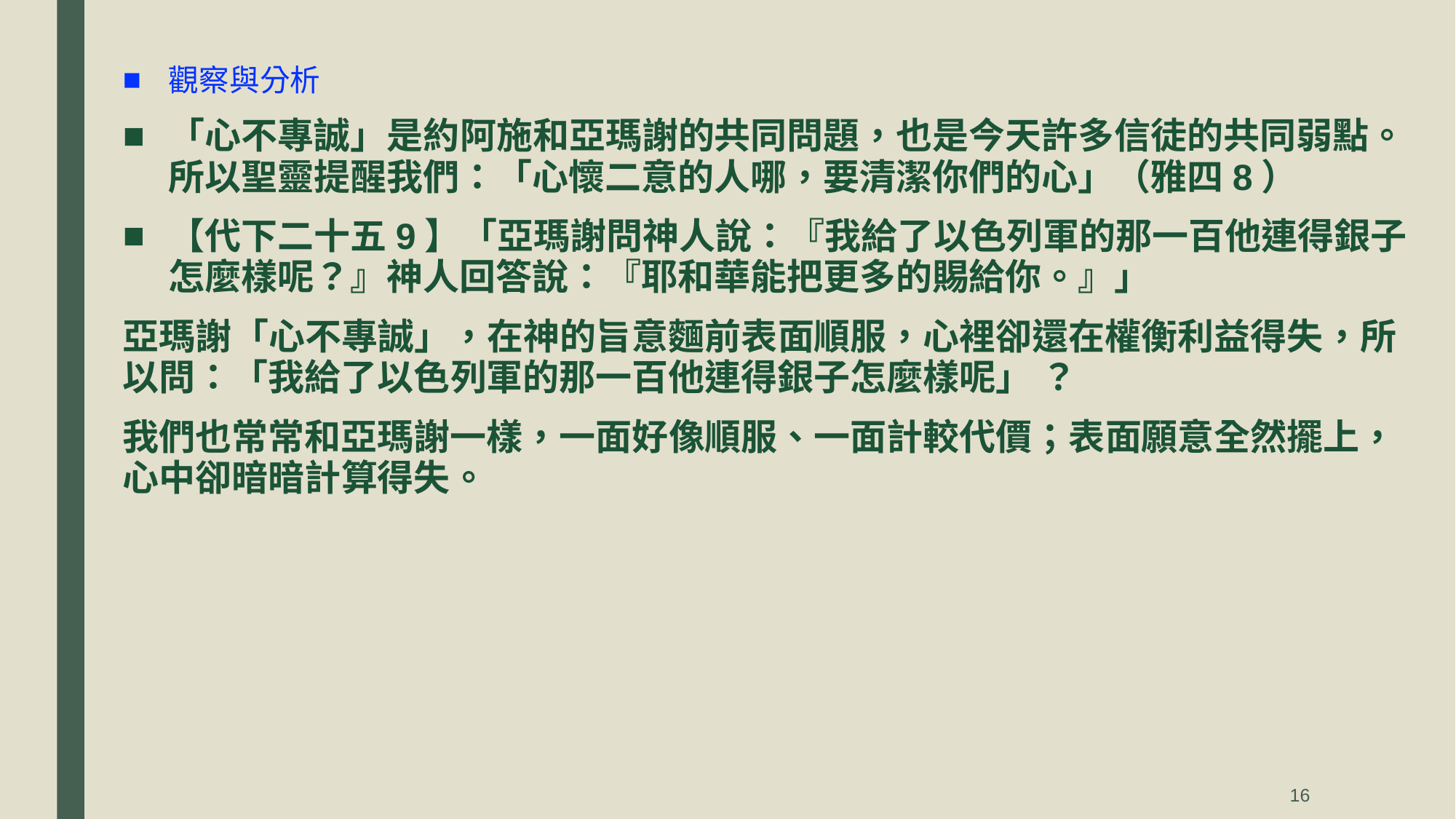

觀察與分析
「心不專誠」是約阿施和亞瑪謝的共同問題，也是今天許多信徒的共同弱點。所以聖靈提醒我們：「心懷二意的人哪，要清潔你們的心」（雅四8）
【代下二十五9】「亞瑪謝問神人說：『我給了以色列軍的那一百他連得銀子怎麼樣呢？』神人回答說：『耶和華能把更多的賜給你。』」
亞瑪謝「心不專誠」，在神的旨意麵前表面順服，心裡卻還在權衡利益得失，所以問：「我給了以色列軍的那一百他連得銀子怎麼樣呢」 ？
我們也常常和亞瑪謝一樣，一面好像順服、一面計較代價；表面願意全然擺上，心中卻暗暗計算得失。

16